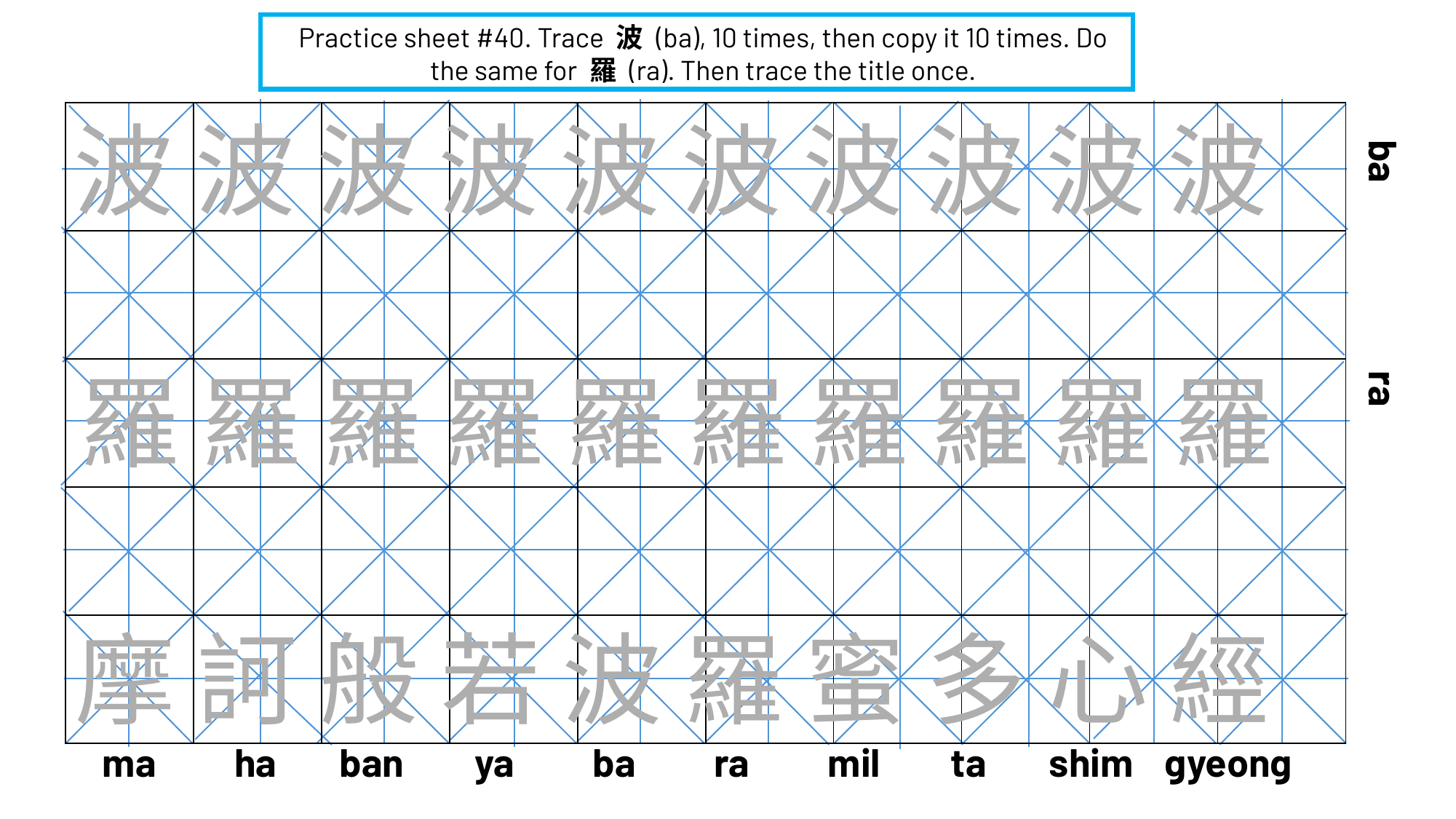

Practice sheet #40. Trace 波 (ba), 10 times, then copy it 10 times. Do the same for 羅 (ra). Then trace the title once.
波 波 波 波 波 波 波 波 波 波
|  |  |  |  |  |  |  |  |  |  |
| --- | --- | --- | --- | --- | --- | --- | --- | --- | --- |
|  |  |  |  |  |  |  |  |  |  |
|  |  |  |  |  |  |  |  |  |  |
|  |  |  |  |  |  |  |  |  |  |
|  |  |  |  |  |  |  |  |  |  |
ba                        ra
羅 羅 羅 羅 羅 羅 羅 羅 羅 羅
摩 訶 般 若 波 羅 蜜 多 心 經
ma          ha        ban         ya          ba          ra          mil         ta        shim    gyeong